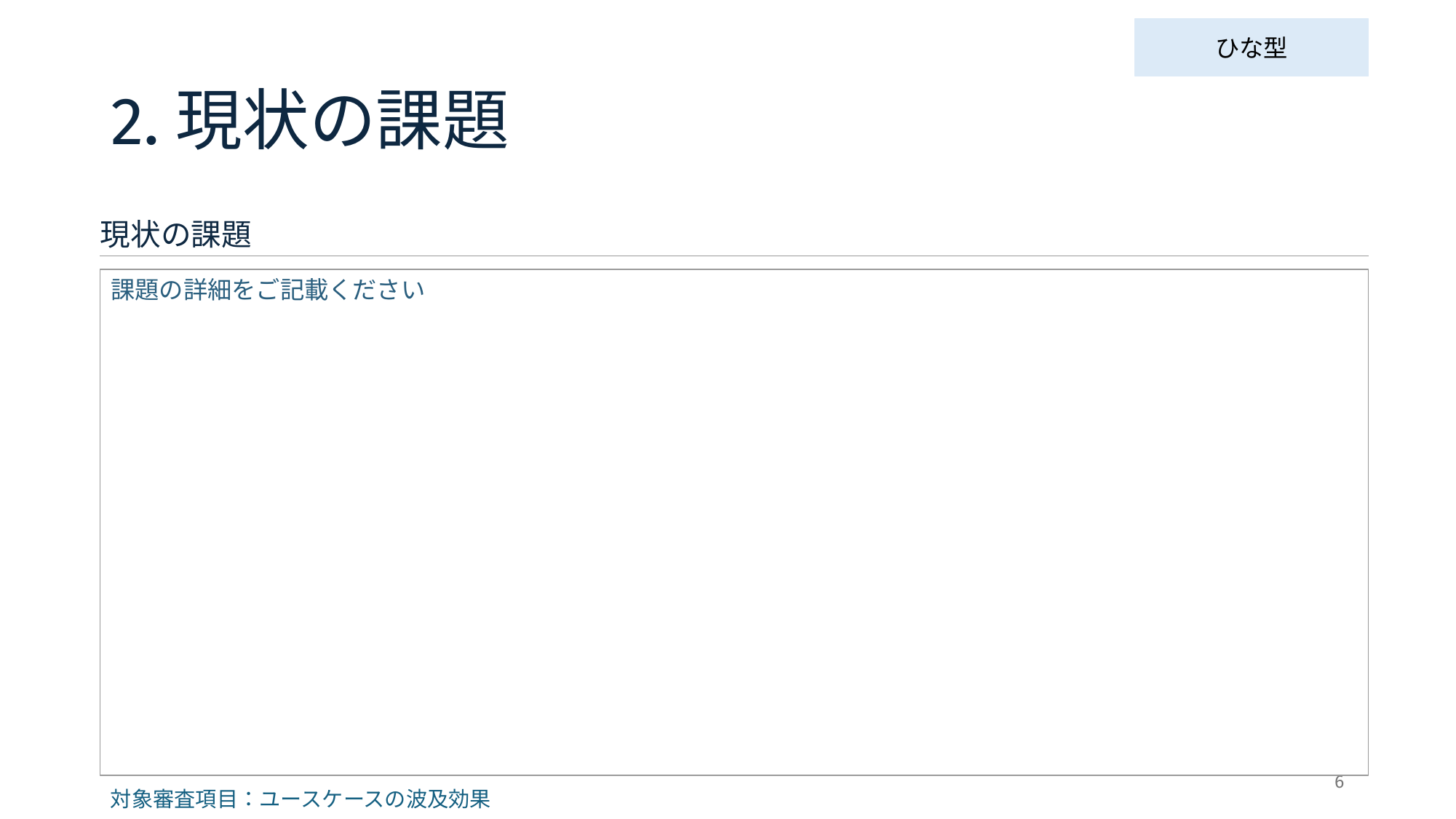

ひな型
# 2.現状の課題
現状の課題
課題の詳細をご記載ください
対象審査項目：ユースケースの波及効果